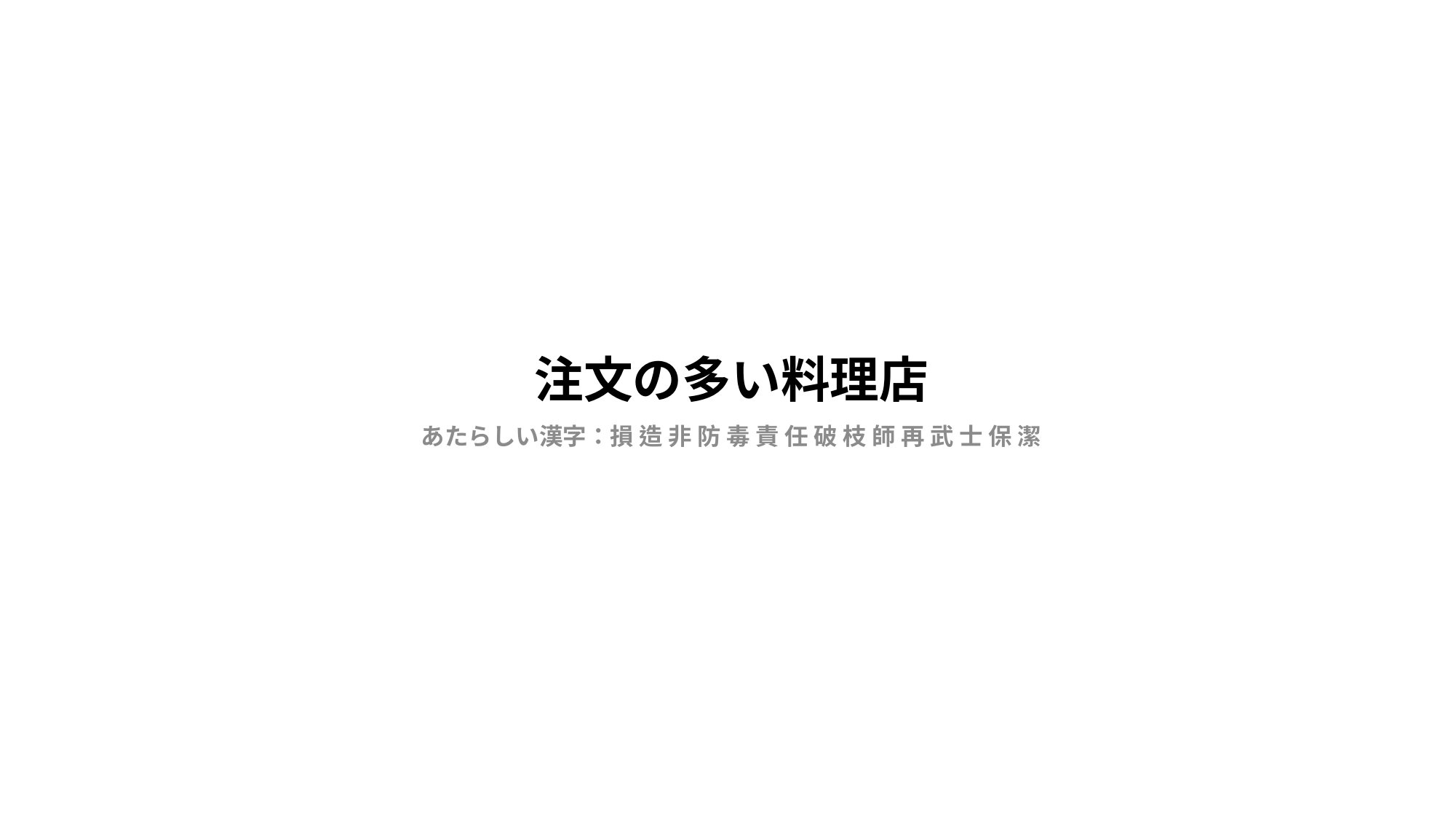

# 注文の多い料理店
あたらしい漢字：損 造 非 防 毒 責 任 破 枝 師 再 武 士 保 潔